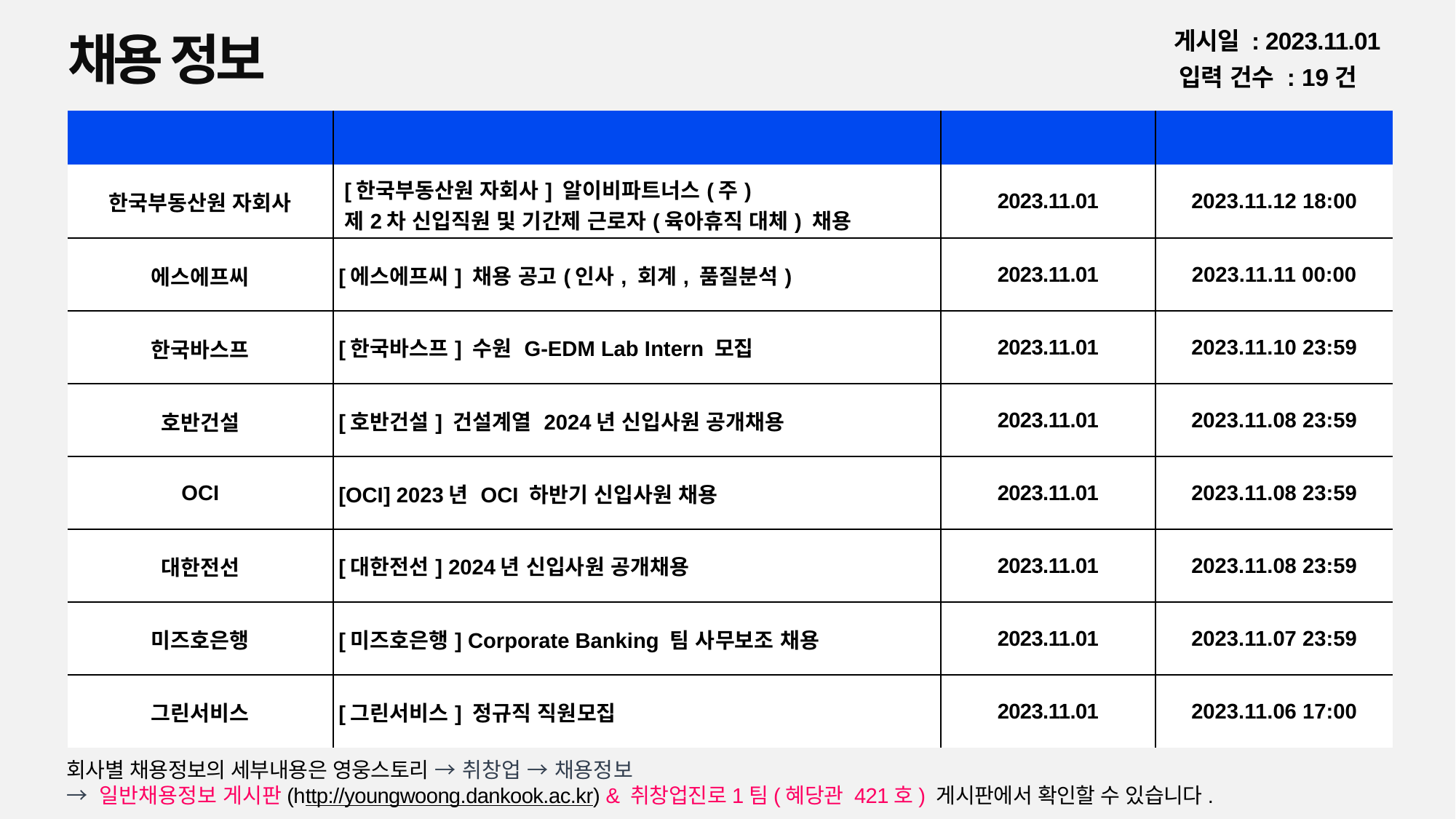

채용 정보
게시일 : 2023.11.01
입력 건수 : 19건
| 회사명 | 공고명 | 등록일 | 마감일 |
| --- | --- | --- | --- |
| 한국부동산원 자회사 | [한국부동산원 자회사] 알이비파트너스(주) 제2차 신입직원 및 기간제 근로자(육아휴직 대체) 채용 | 2023.11.01 | 2023.11.12 18:00 |
| 에스에프씨 | [에스에프씨] 채용 공고(인사, 회계, 품질분석) | 2023.11.01 | 2023.11.11 00:00 |
| 한국바스프 | [한국바스프] 수원 G-EDM Lab Intern 모집 | 2023.11.01 | 2023.11.10 23:59 |
| 호반건설 | [호반건설] 건설계열 2024년 신입사원 공개채용 | 2023.11.01 | 2023.11.08 23:59 |
| OCI | [OCI] 2023년 OCI 하반기 신입사원 채용 | 2023.11.01 | 2023.11.08 23:59 |
| 대한전선 | [대한전선] 2024년 신입사원 공개채용 | 2023.11.01 | 2023.11.08 23:59 |
| 미즈호은행 | [미즈호은행] Corporate Banking 팀 사무보조 채용 | 2023.11.01 | 2023.11.07 23:59 |
| 그린서비스 | [그린서비스] 정규직 직원모집 | 2023.11.01 | 2023.11.06 17:00 |
회사별 채용정보의 세부내용은 영웅스토리 → 취창업 → 채용정보
→ 일반채용정보 게시판(http://youngwoong.dankook.ac.kr) & 취창업진로1팀(혜당관 421호) 게시판에서 확인할 수 있습니다.